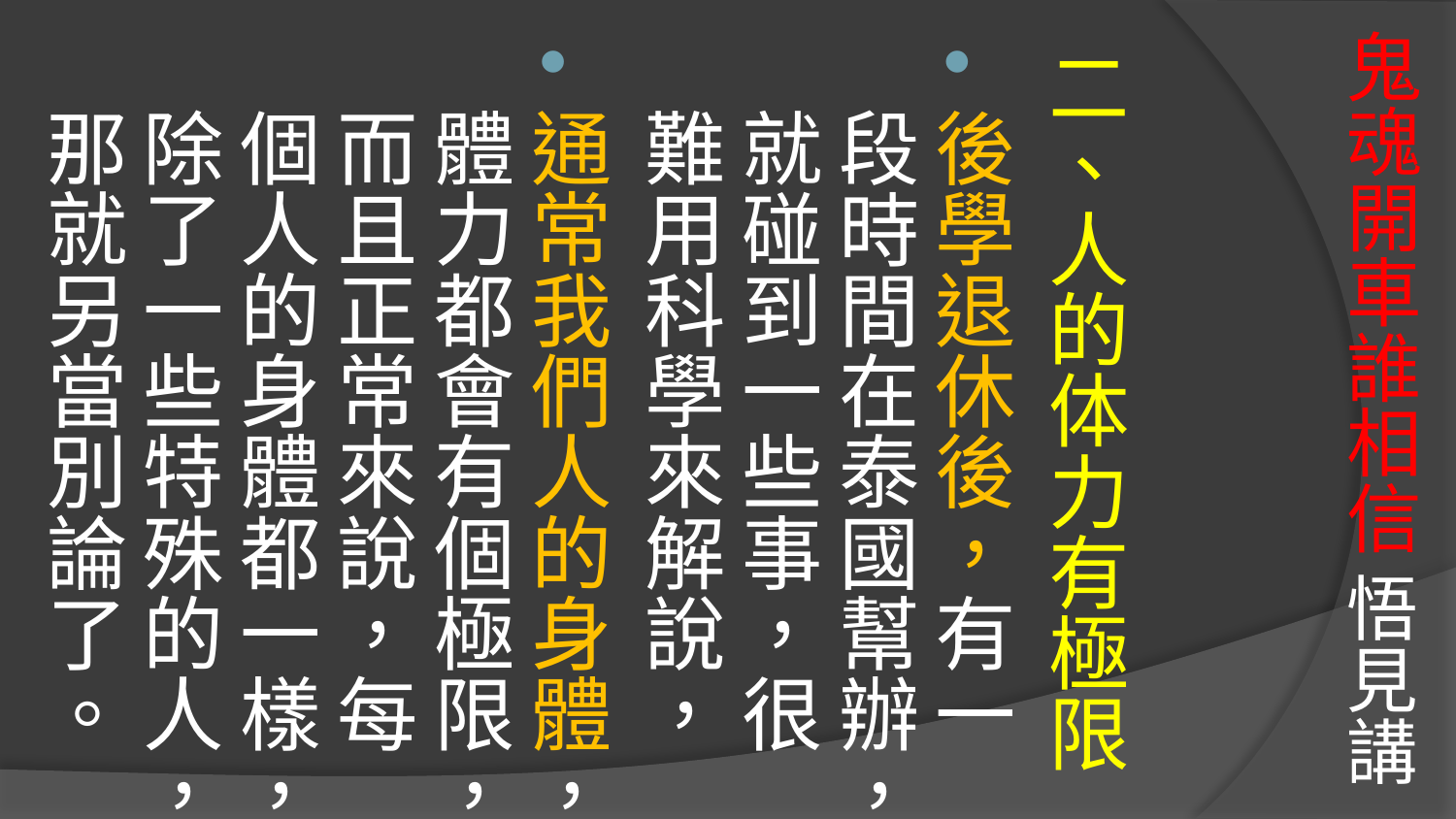

# 鬼魂開車誰相信 悟見講
二、人的体力有極限
後學退休後，有一段時間在泰國幫辦，就碰到一些事，很難用科學來解說，
通常我們人的身體，體力都會有個極限，而且正常來說，每個人的身體都一樣，除了一些特殊的人，那就另當別論了。